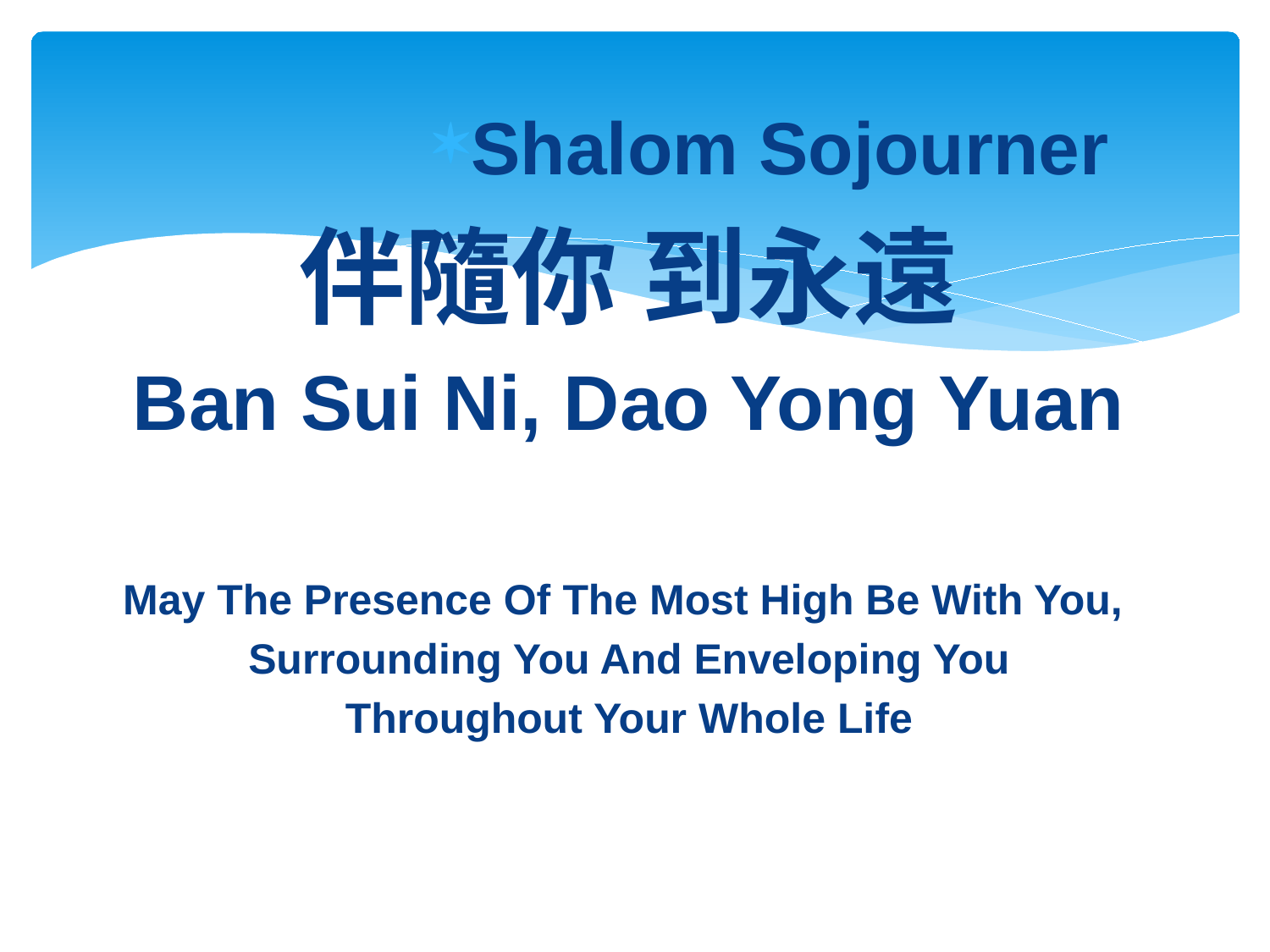

Shalom Sojourner
伴隨你 到永遠
Ban Sui Ni, Dao Yong Yuan

May The Presence Of The Most High Be With You,
Surrounding You And Enveloping You
Throughout Your Whole Life